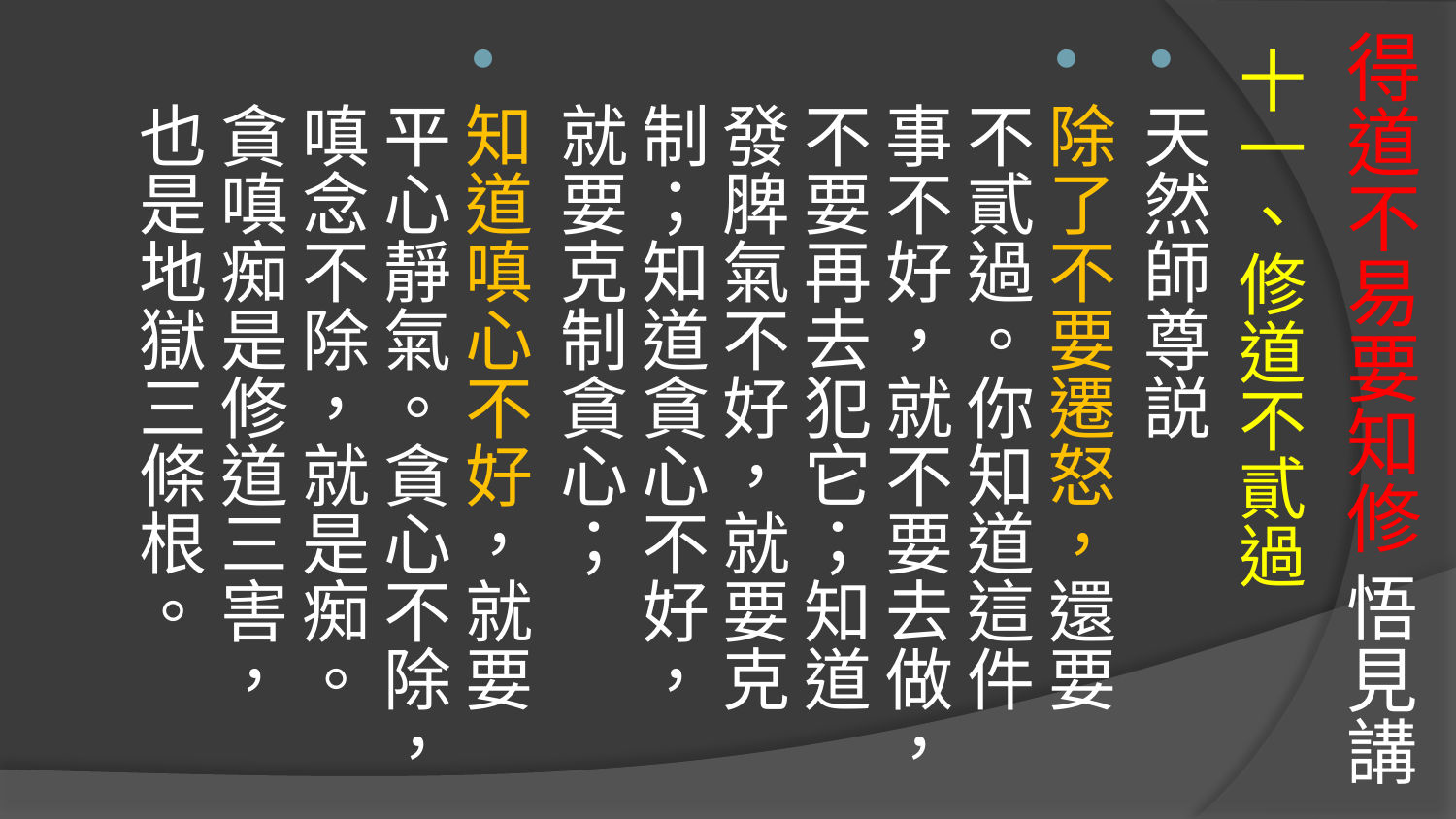

# 得道不易要知修 悟見講
十一、修道不貳過
天然師尊説
除了不要遷怒，還要不貳過。你知道這件事不好，就不要去做，不要再去犯它；知道發脾氣不好，就要克制；知道貪心不好，就要克制貪心；
知道嗔心不好，就要平心靜氣。貪心不除，嗔念不除，就是痴。貪嗔痴是修道三害，也是地獄三條根。